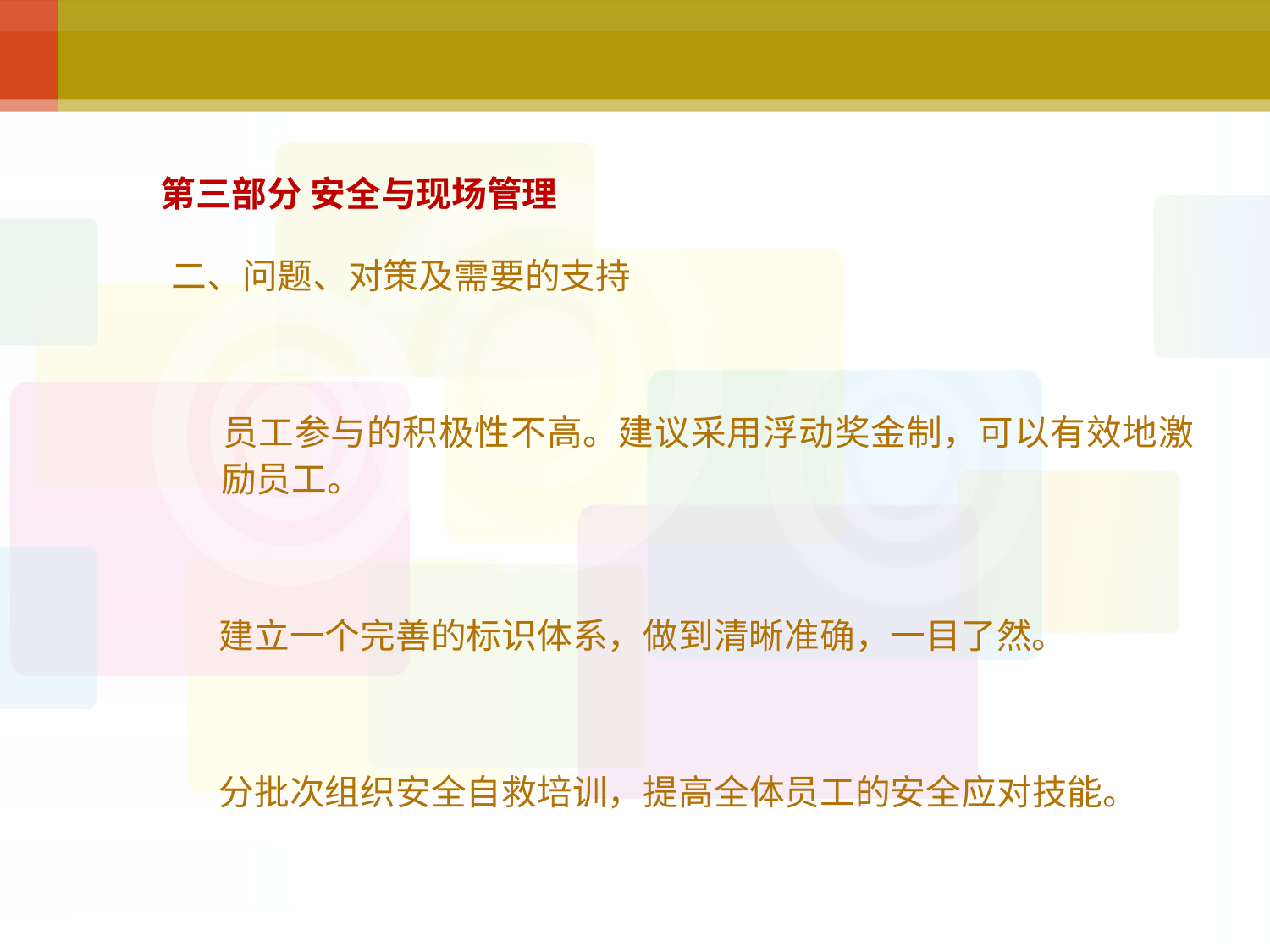

# 第三部分 安全与现场管理
二、问题、对策及需要的支持

     员工参与的积极性不高。建议采用浮动奖金制，可以有效地激励员工。

     建立一个完善的标识体系，做到清晰准确，一目了然。

     分批次组织安全自救培训，提高全体员工的安全应对技能。